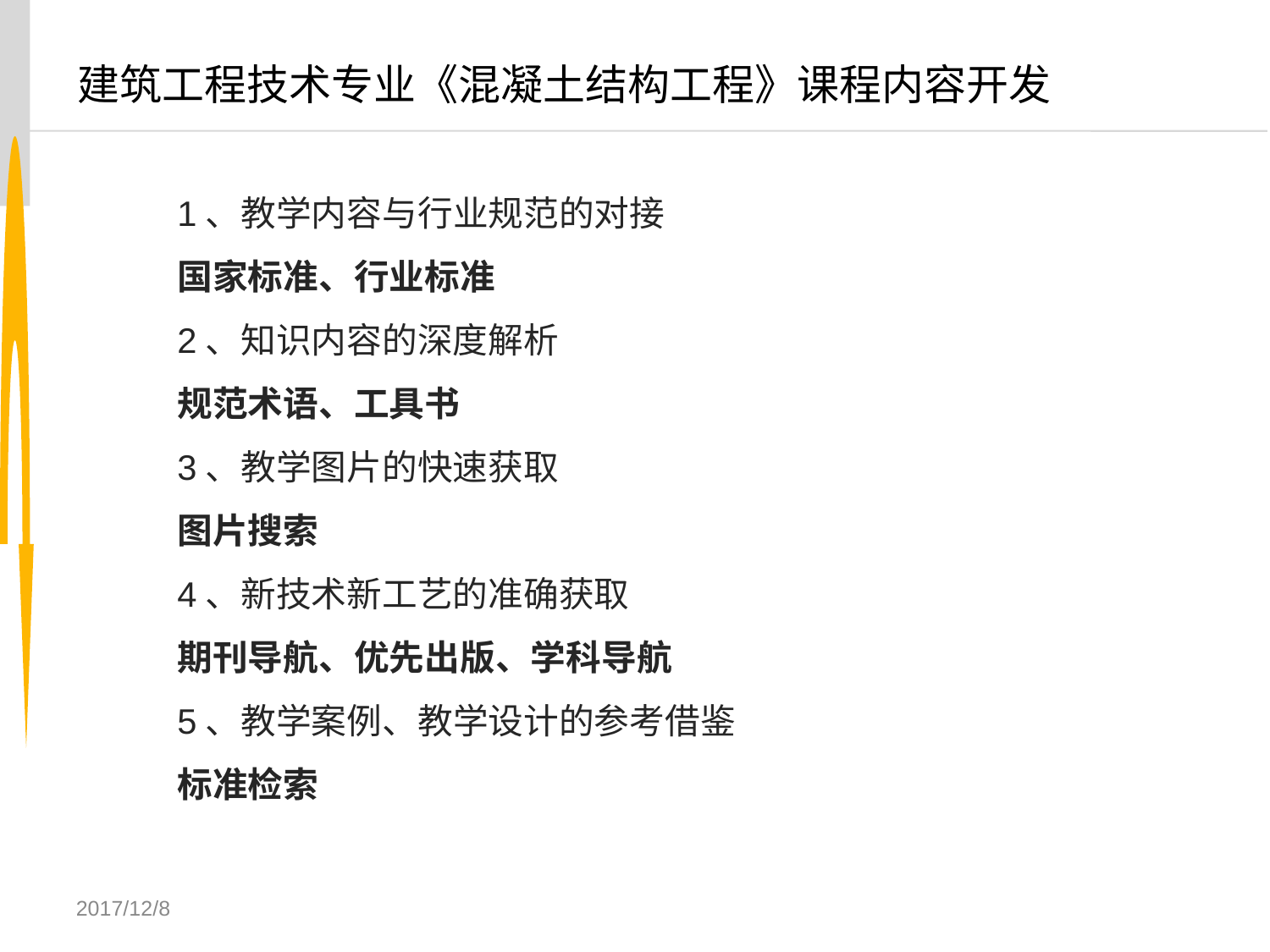

建筑工程技术专业《混凝土结构工程》课程内容开发
1、教学内容与行业规范的对接
国家标准、行业标准
2、知识内容的深度解析
规范术语、工具书
3、教学图片的快速获取
图片搜索
4、新技术新工艺的准确获取
期刊导航、优先出版、学科导航
5、教学案例、教学设计的参考借鉴
标准检索

2017/12/8